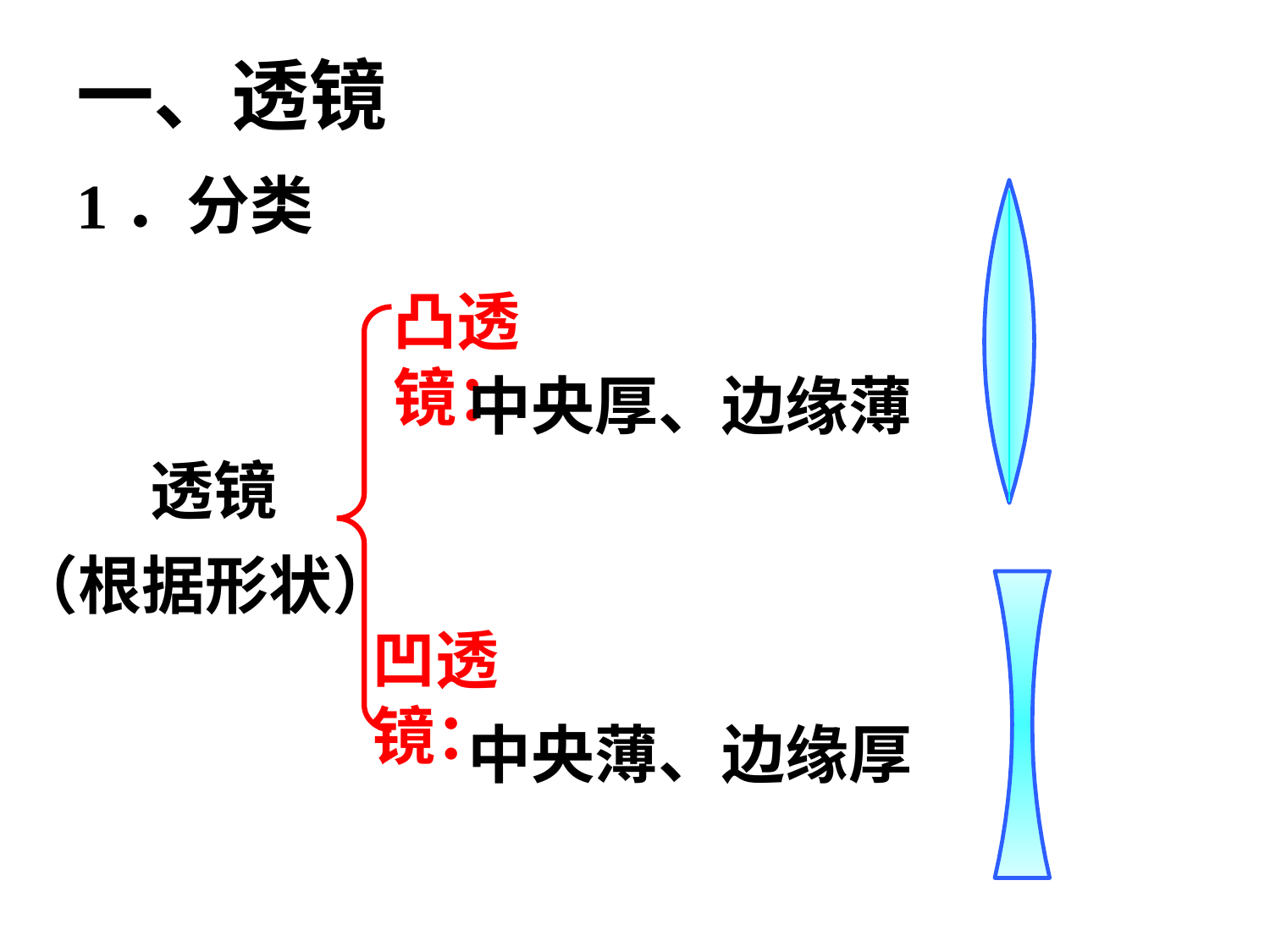

# 一、透镜
1．分类

凸透镜：

透镜
中央厚、边缘薄
（根据形状）

凹透镜：
中央薄、边缘厚